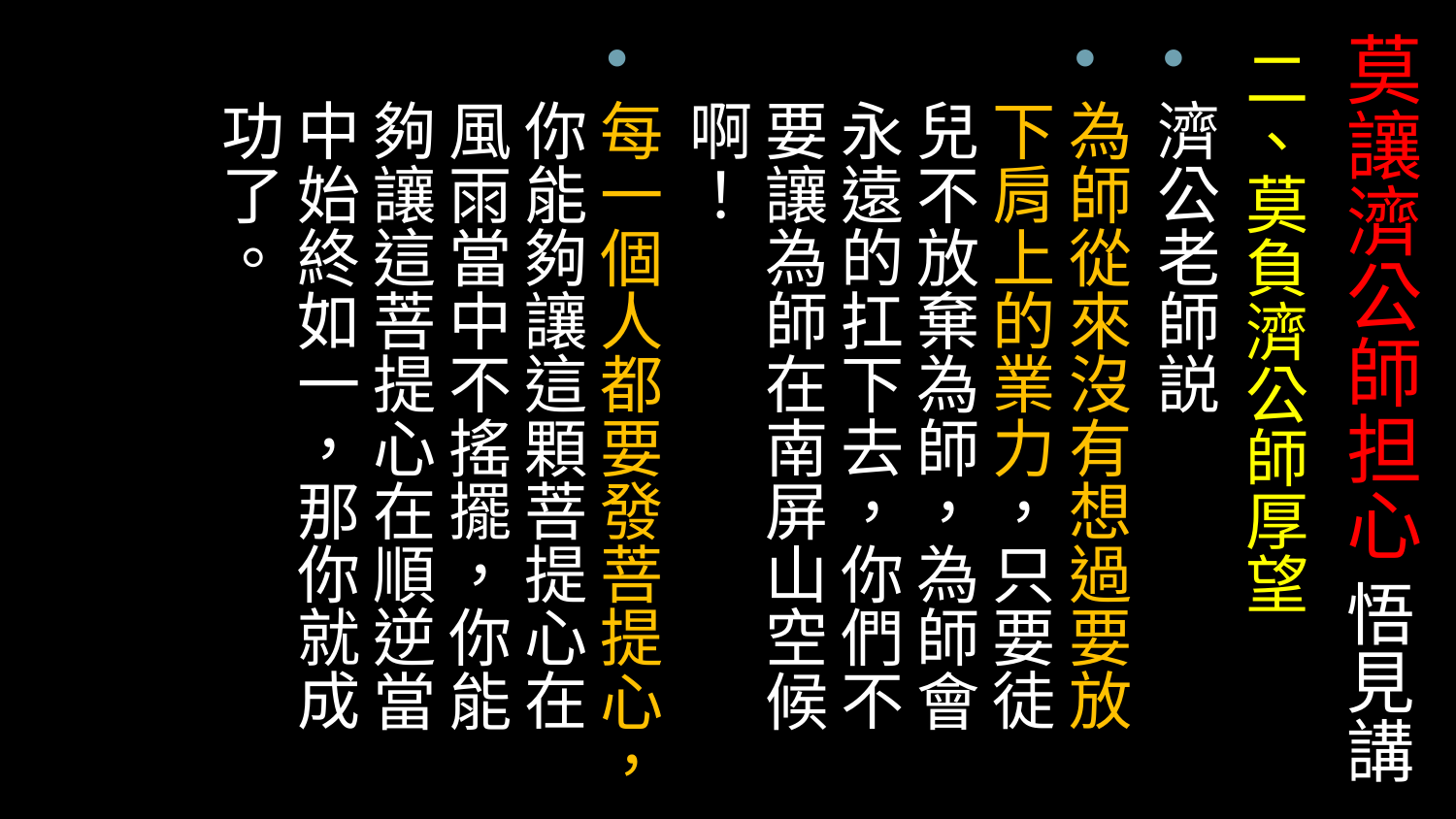

# 莫讓濟公師担心 悟見講
二、莫負濟公師厚望
濟公老師説
為師從來沒有想過要放下肩上的業力，只要徒兒不放棄為師，為師會永遠的扛下去，你們不要讓為師在南屏山空候啊！
每一個人都要發菩提心，你能夠讓這顆菩提心在風雨當中不搖擺，你能夠讓這菩提心在順逆當中始終如一，那你就成功了。